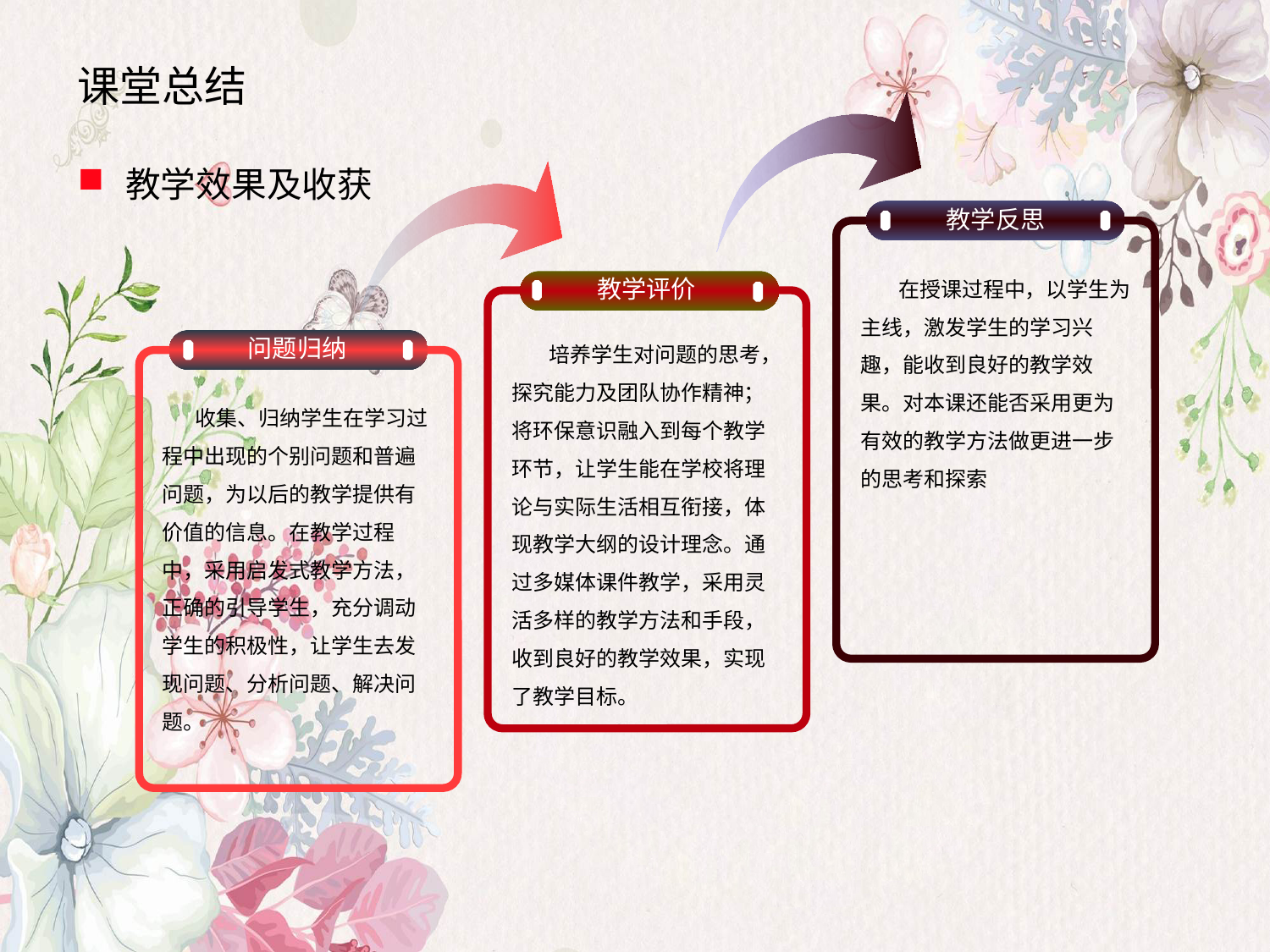

# 课堂总结

教学效果及收获

教学反思

       在授课过程中，以学生为主线，激发学生的学习兴趣，能收到良好的教学效果。对本课还能否采用更为有效的教学方法做更进一步的思考和探索
教学评价

       培养学生对问题的思考，探究能力及团队协作精神；将环保意识融入到每个教学环节，让学生能在学校将理论与实际生活相互衔接，体现教学大纲的设计理念。通过多媒体课件教学，采用灵活多样的教学方法和手段，收到良好的教学效果，实现了教学目标。
问题归纳

      收集、归纳学生在学习过程中出现的个别问题和普遍问题，为以后的教学提供有价值的信息。在教学过程中，采用启发式教学方法，正确的引导学生，充分调动学生的积极性，让学生去发现问题、分析问题、解决问题。